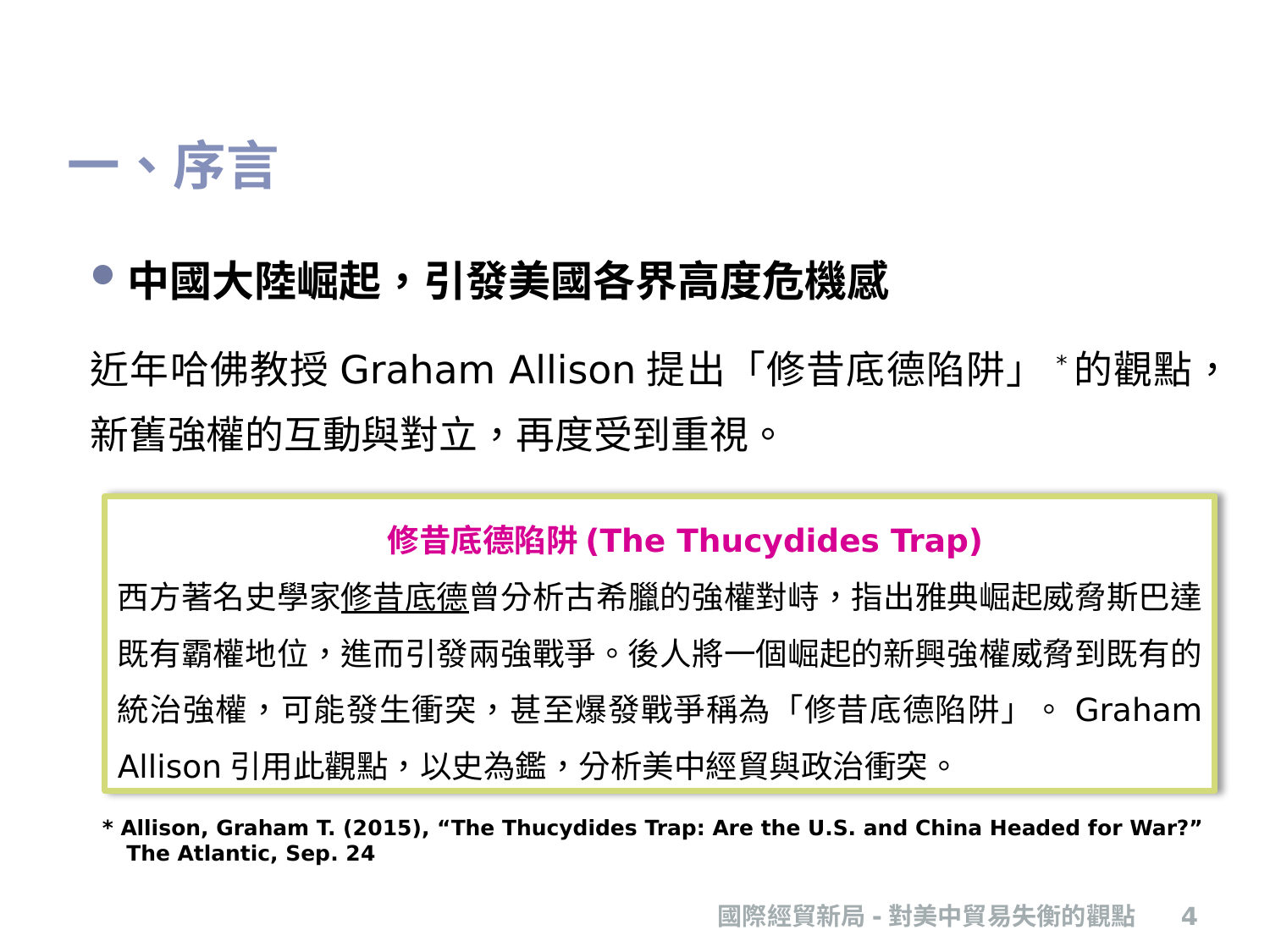

# 一、序言
中國大陸崛起，引發美國各界高度危機感
近年哈佛教授Graham Allison提出「修昔底德陷阱」*的觀點，新舊強權的互動與對立，再度受到重視。
      修昔底德陷阱(The Thucydides Trap)
西方著名史學家修昔底德曾分析古希臘的強權對峙，指出雅典崛起威脅斯巴達既有霸權地位，進而引發兩強戰爭。後人將一個崛起的新興強權威脅到既有的統治強權，可能發生衝突，甚至爆發戰爭稱為「修昔底德陷阱」。Graham Allison引用此觀點，以史為鑑，分析美中經貿與政治衝突。
* Allison, Graham T. (2015), “The Thucydides Trap: Are the U.S. and China Headed for War?” The Atlantic, Sep. 24
國際經貿新局-對美中貿易失衡的觀點
4